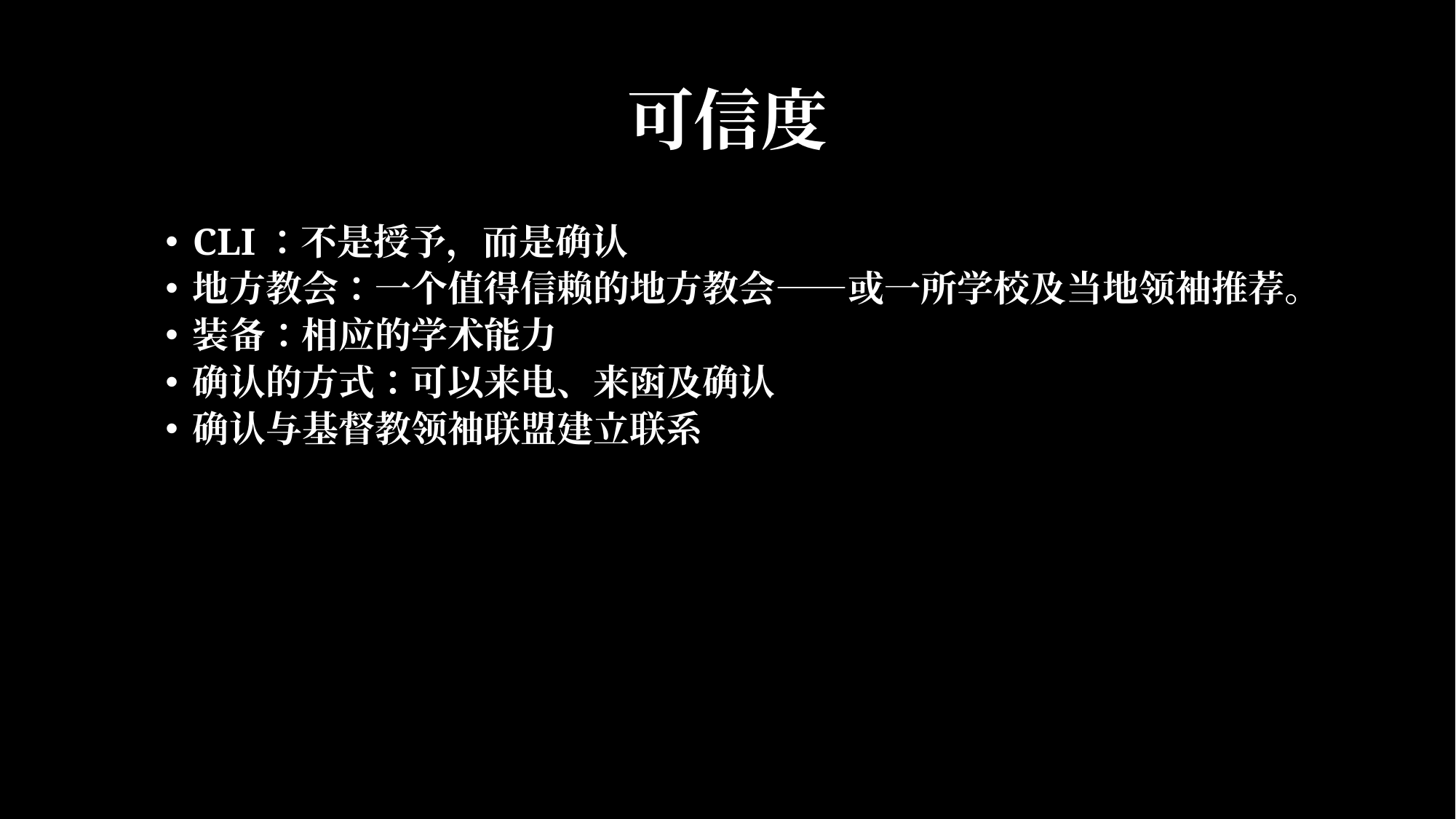

# 可信度
CLI：不是授予，而是确认
地方教会：一个值得信赖的地方教会——或一所学校及当地领袖推荐。
装备：相应的学术能力
确认的方式：可以来电、来函及确认
确认与基督教领袖联盟建立联系